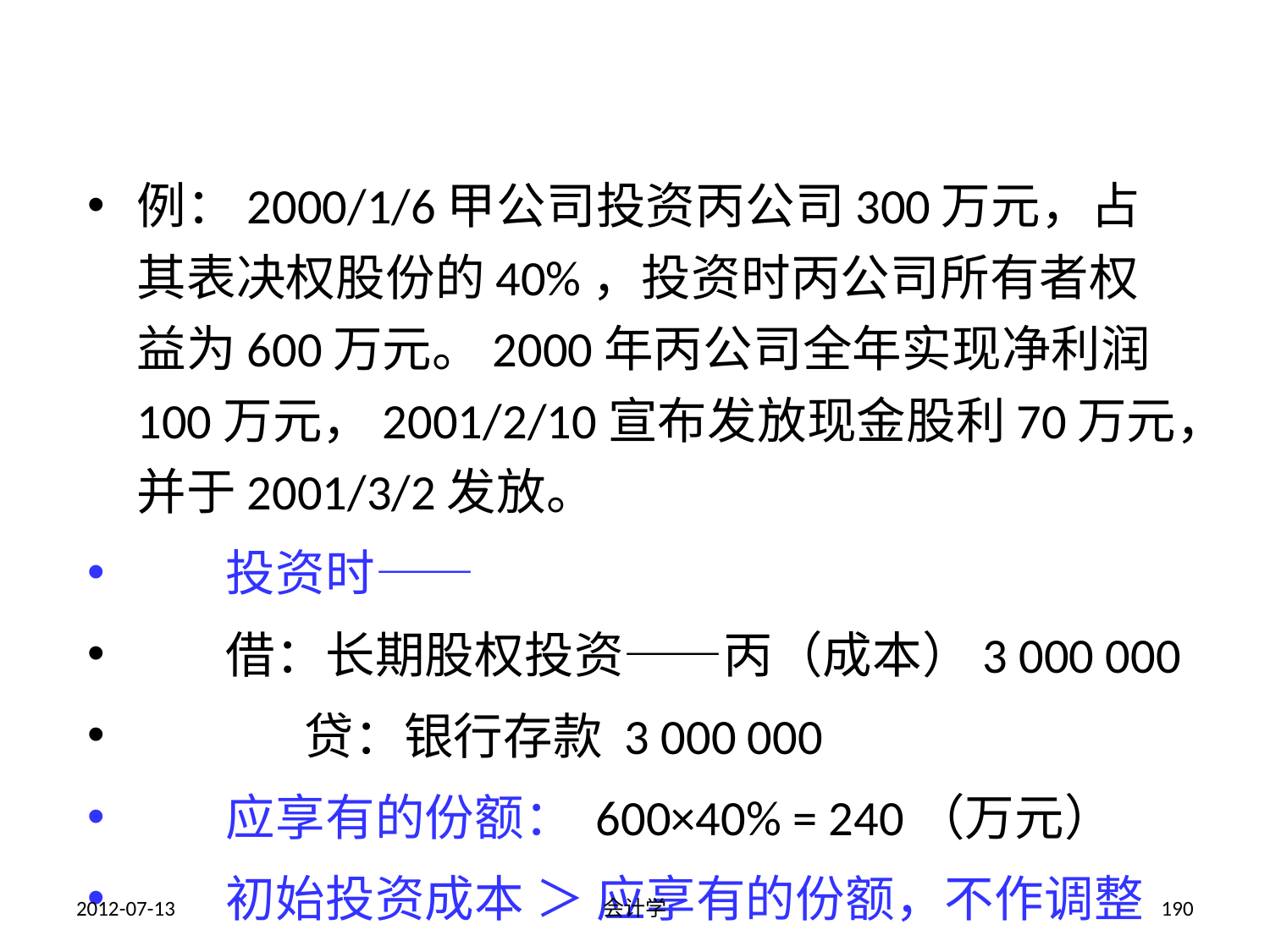

例：2000/1/6甲公司投资丙公司300万元，占其表决权股份的40%，投资时丙公司所有者权益为600万元。2000年丙公司全年实现净利润100万元，2001/2/10宣布发放现金股利70万元，并于2001/3/2发放。
       投资时——
       借：长期股权投资——丙（成本）3 000 000
              贷：银行存款 3 000 000
       应享有的份额： 600×40% = 240（万元）
       初始投资成本 ＞ 应享有的份额，不作调整
2012-07-13
会计学
190